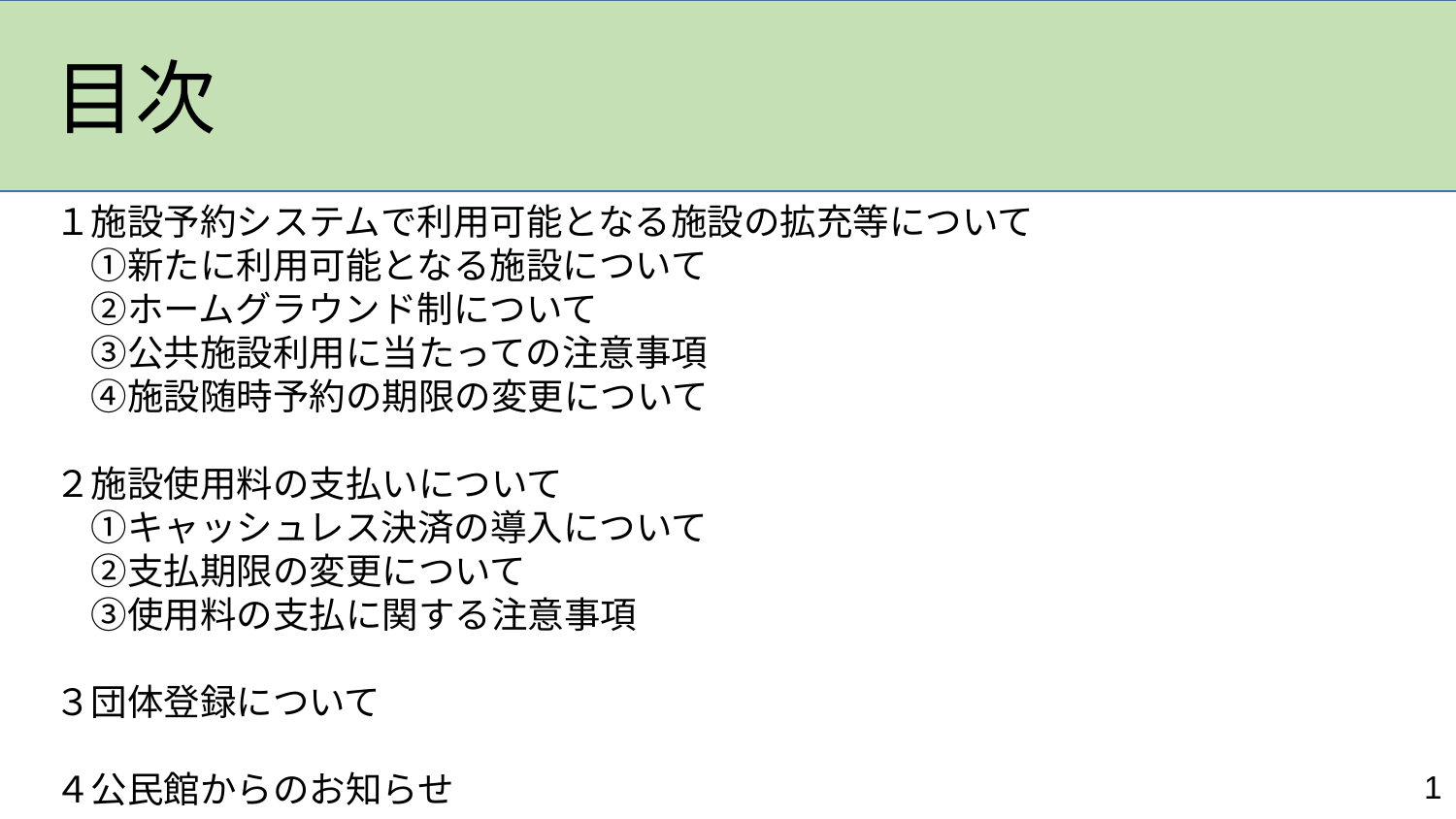

目次
１施設予約システムで利用可能となる施設の拡充等について
　①新たに利用可能となる施設について
　②ホームグラウンド制について
　③公共施設利用に当たっての注意事項
　④施設随時予約の期限の変更について

２施設使用料の支払いについて
　①キャッシュレス決済の導入について
　②支払期限の変更について
　③使用料の支払に関する注意事項

３団体登録について

４公民館からのお知らせ
1